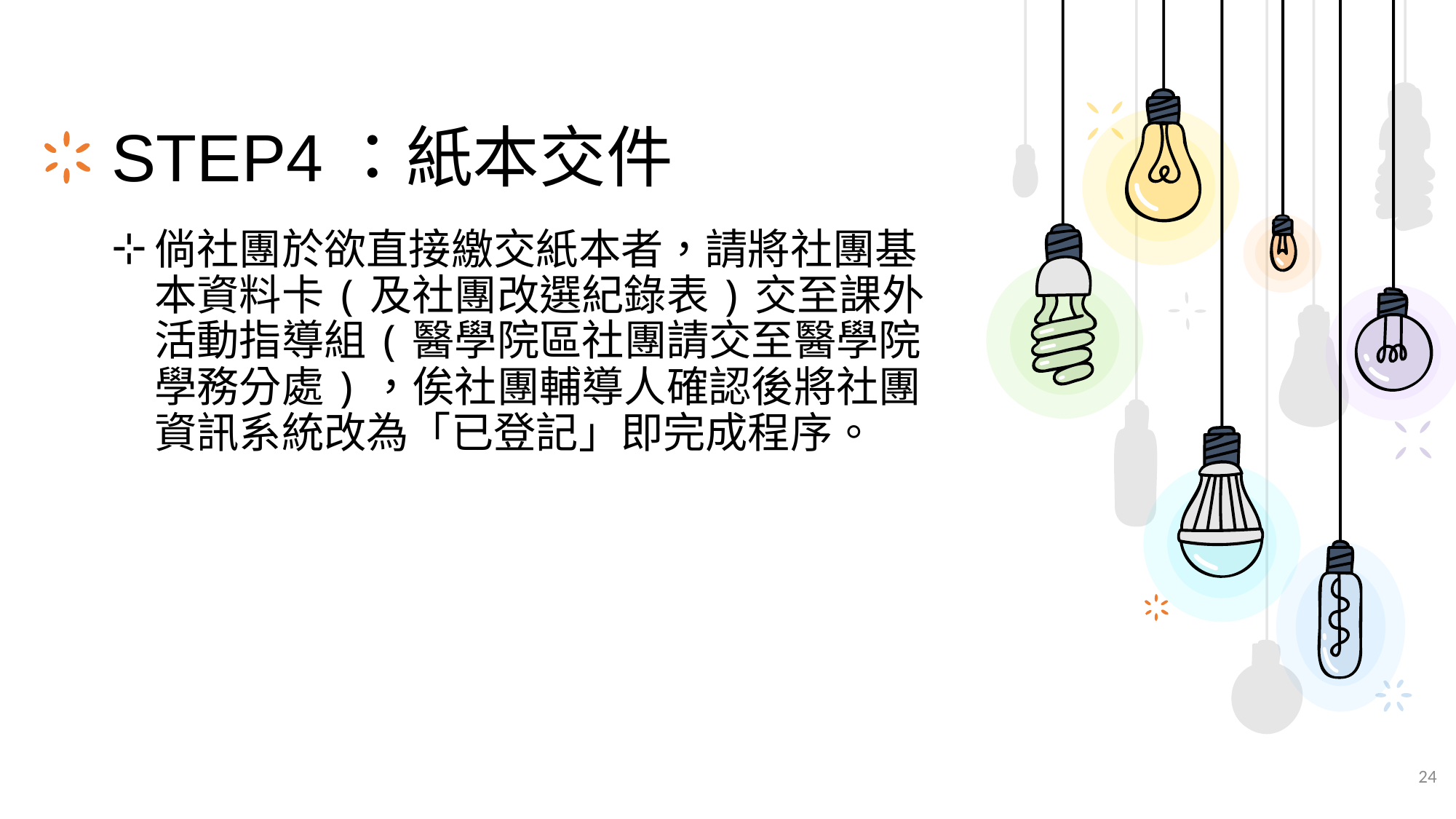

# STEP4：紙本交件
倘社團於欲直接繳交紙本者，請將社團基本資料卡(及社團改選紀錄表)交至課外活動指導組(醫學院區社團請交至醫學院學務分處)，俟社團輔導人確認後將社團資訊系統改為「已登記」即完成程序。

24